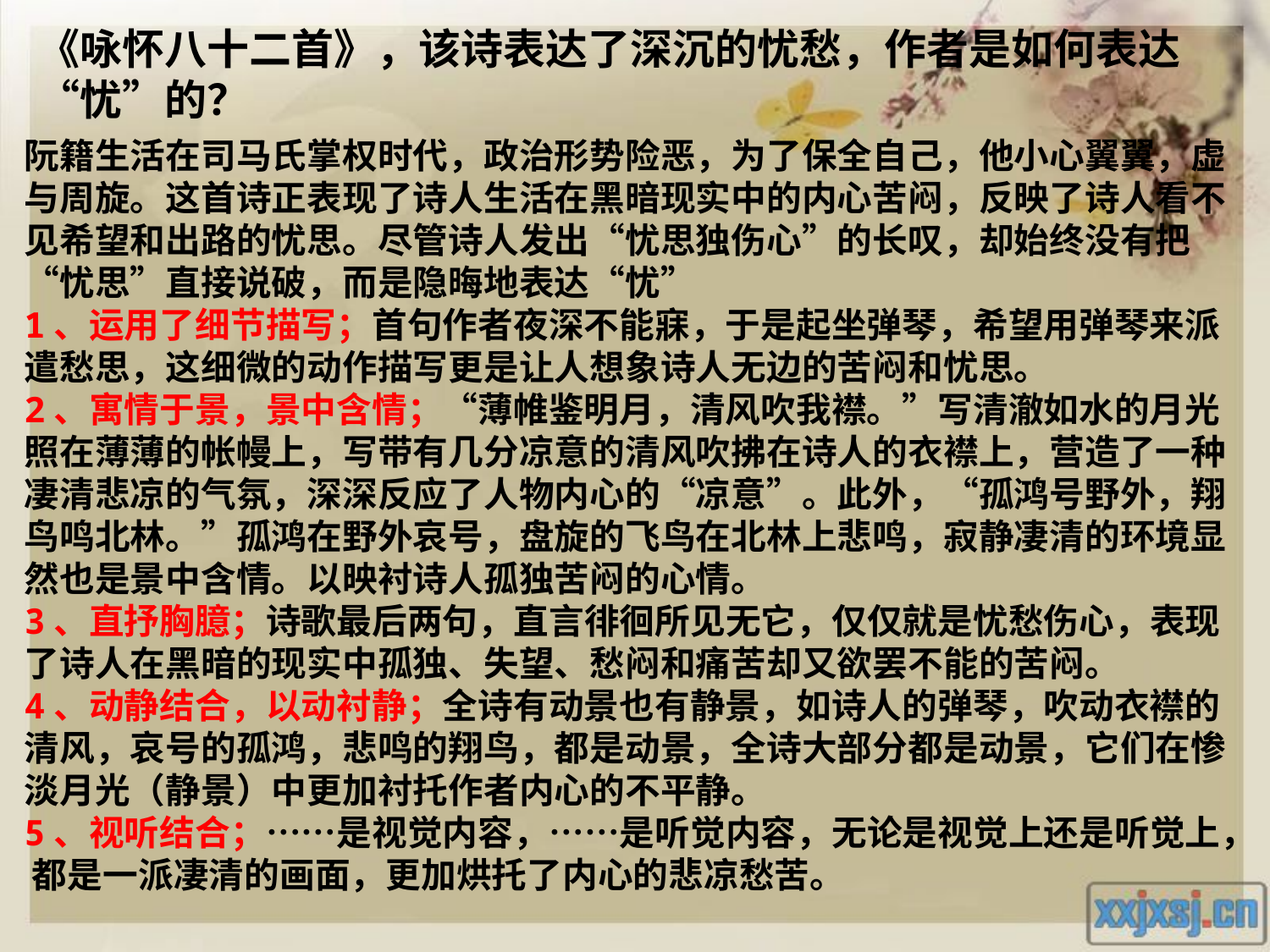

《咏怀八十二首》，该诗表达了深沉的忧愁，作者是如何表达“忧”的？
阮籍生活在司马氏掌权时代，政治形势险恶，为了保全自己，他小心翼翼，虚与周旋。这首诗正表现了诗人生活在黑暗现实中的内心苦闷，反映了诗人看不见希望和出路的忧思。尽管诗人发出“忧思独伤心”的长叹，却始终没有把“忧思”直接说破，而是隐晦地表达“忧”
1、运用了细节描写；首句作者夜深不能寐，于是起坐弹琴，希望用弹琴来派遣愁思，这细微的动作描写更是让人想象诗人无边的苦闷和忧思。
2、寓情于景，景中含情；“薄帷鉴明月，清风吹我襟。”写清澈如水的月光照在薄薄的帐幔上，写带有几分凉意的清风吹拂在诗人的衣襟上，营造了一种凄清悲凉的气氛，深深反应了人物内心的“凉意”。此外，“孤鸿号野外，翔鸟鸣北林。”孤鸿在野外哀号，盘旋的飞鸟在北林上悲鸣，寂静凄清的环境显然也是景中含情。以映衬诗人孤独苦闷的心情。
3、直抒胸臆；诗歌最后两句，直言徘徊所见无它，仅仅就是忧愁伤心，表现了诗人在黑暗的现实中孤独、失望、愁闷和痛苦却又欲罢不能的苦闷。
4、动静结合，以动衬静；全诗有动景也有静景，如诗人的弹琴，吹动衣襟的清风，哀号的孤鸿，悲鸣的翔鸟，都是动景，全诗大部分都是动景，它们在惨淡月光（静景）中更加衬托作者内心的不平静。
5、视听结合；……是视觉内容，……是听觉内容，无论是视觉上还是听觉上， 都是一派凄清的画面，更加烘托了内心的悲凉愁苦。